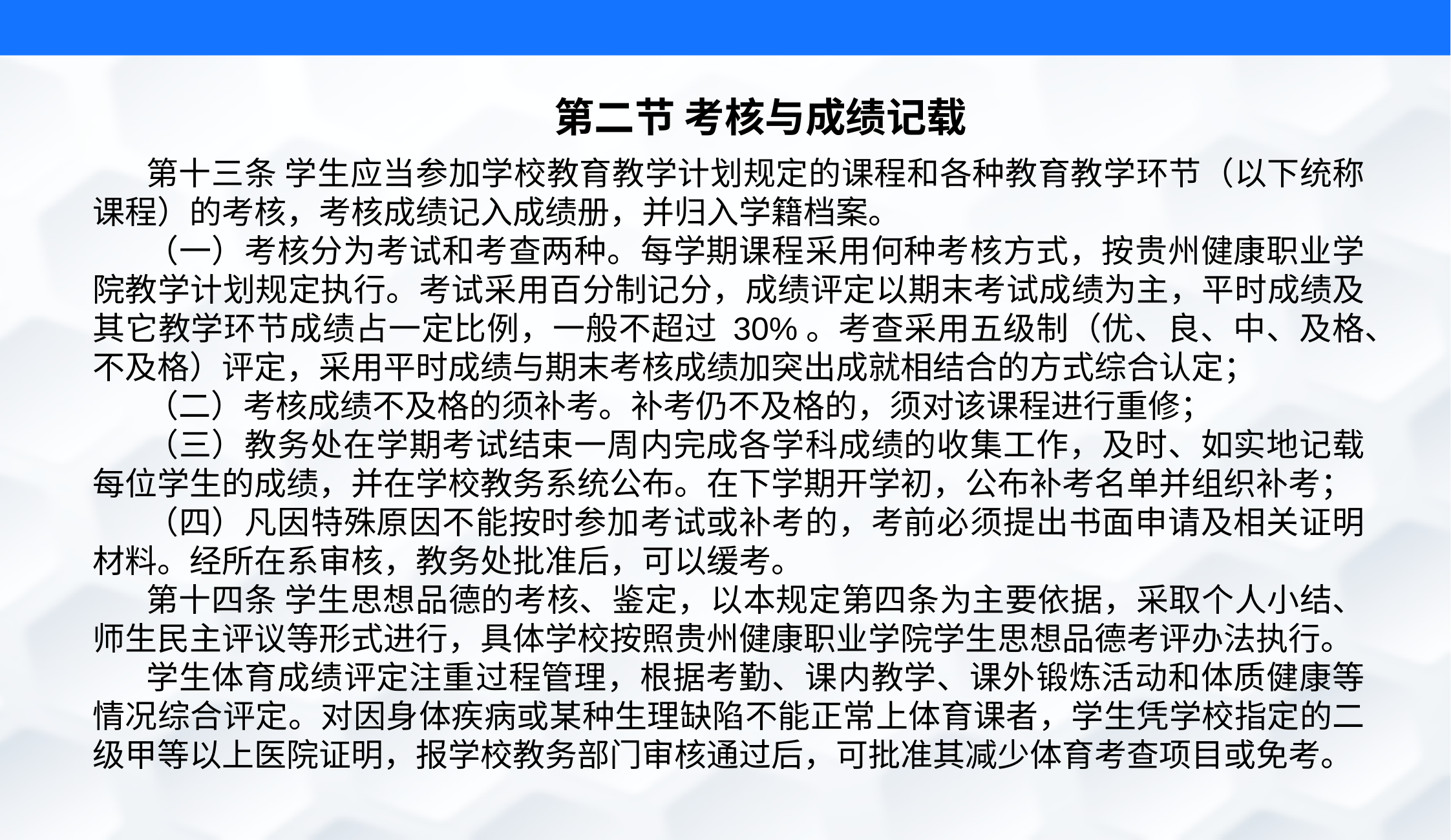

第二节 考核与成绩记载
第十三条 学生应当参加学校教育教学计划规定的课程和各种教育教学环节（以下统称课程）的考核，考核成绩记入成绩册，并归入学籍档案。
（一）考核分为考试和考查两种。每学期课程采用何种考核方式，按贵州健康职业学院教学计划规定执行。考试采用百分制记分，成绩评定以期末考试成绩为主，平时成绩及其它教学环节成绩占一定比例，一般不超过 30%。考查采用五级制（优、良、中、及格、不及格）评定，采用平时成绩与期末考核成绩加突出成就相结合的方式综合认定；
（二）考核成绩不及格的须补考。补考仍不及格的，须对该课程进行重修；
（三）教务处在学期考试结束一周内完成各学科成绩的收集工作，及时、如实地记载每位学生的成绩，并在学校教务系统公布。在下学期开学初，公布补考名单并组织补考；
（四）凡因特殊原因不能按时参加考试或补考的，考前必须提出书面申请及相关证明材料。经所在系审核，教务处批准后，可以缓考。
第十四条 学生思想品德的考核、鉴定，以本规定第四条为主要依据，采取个人小结、师生民主评议等形式进行，具体学校按照贵州健康职业学院学生思想品德考评办法执行。
学生体育成绩评定注重过程管理，根据考勤、课内教学、课外锻炼活动和体质健康等情况综合评定。对因身体疾病或某种生理缺陷不能正常上体育课者，学生凭学校指定的二级甲等以上医院证明，报学校教务部门审核通过后，可批准其减少体育考查项目或免考。